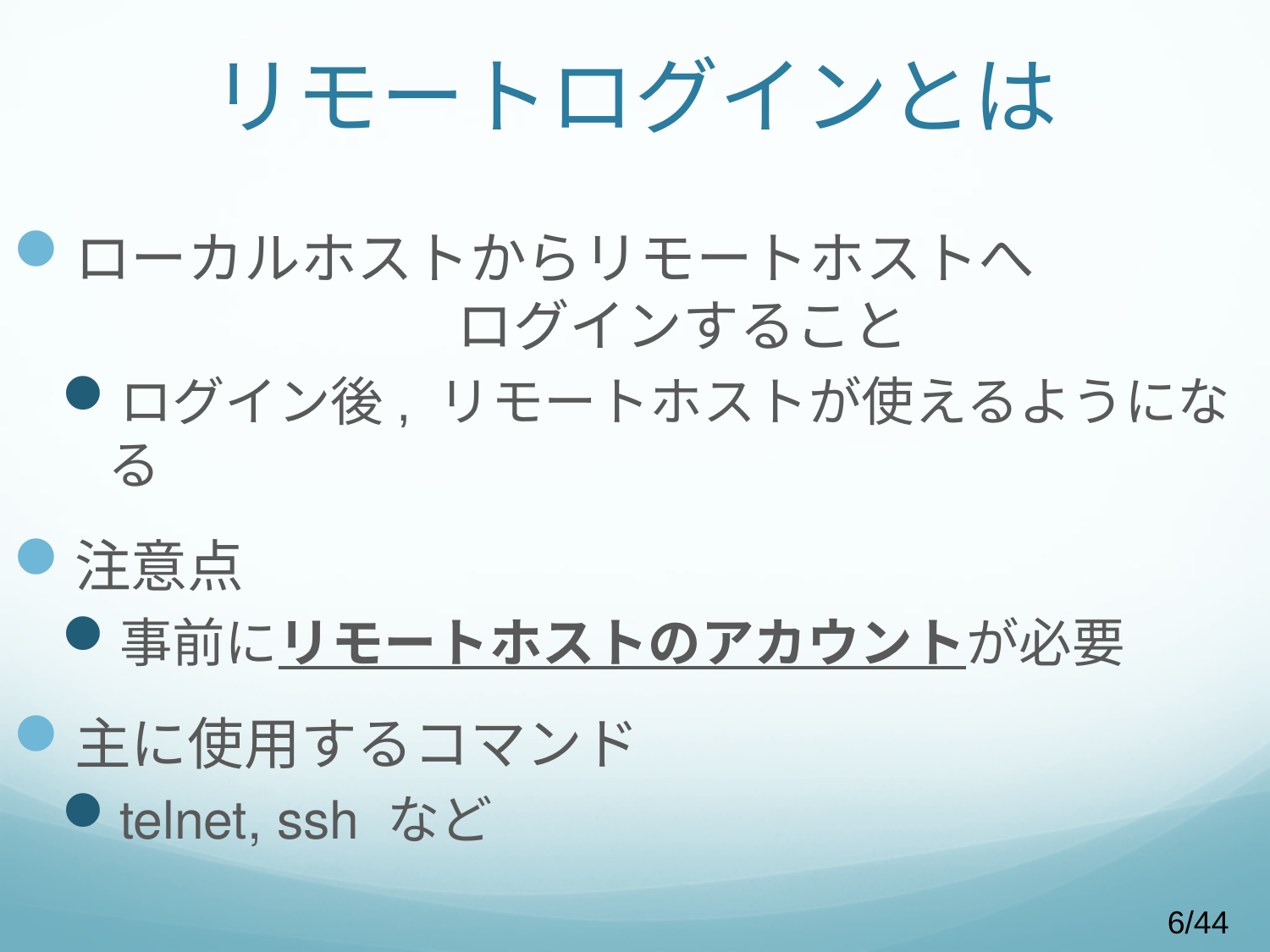

# リモートログインとは
ローカルホストからリモートホストへ　　　　　　　　　　ログインすること
ログイン後, リモートホストが使えるようになる
注意点
事前にリモートホストのアカウントが必要
主に使用するコマンド
telnet, ssh など